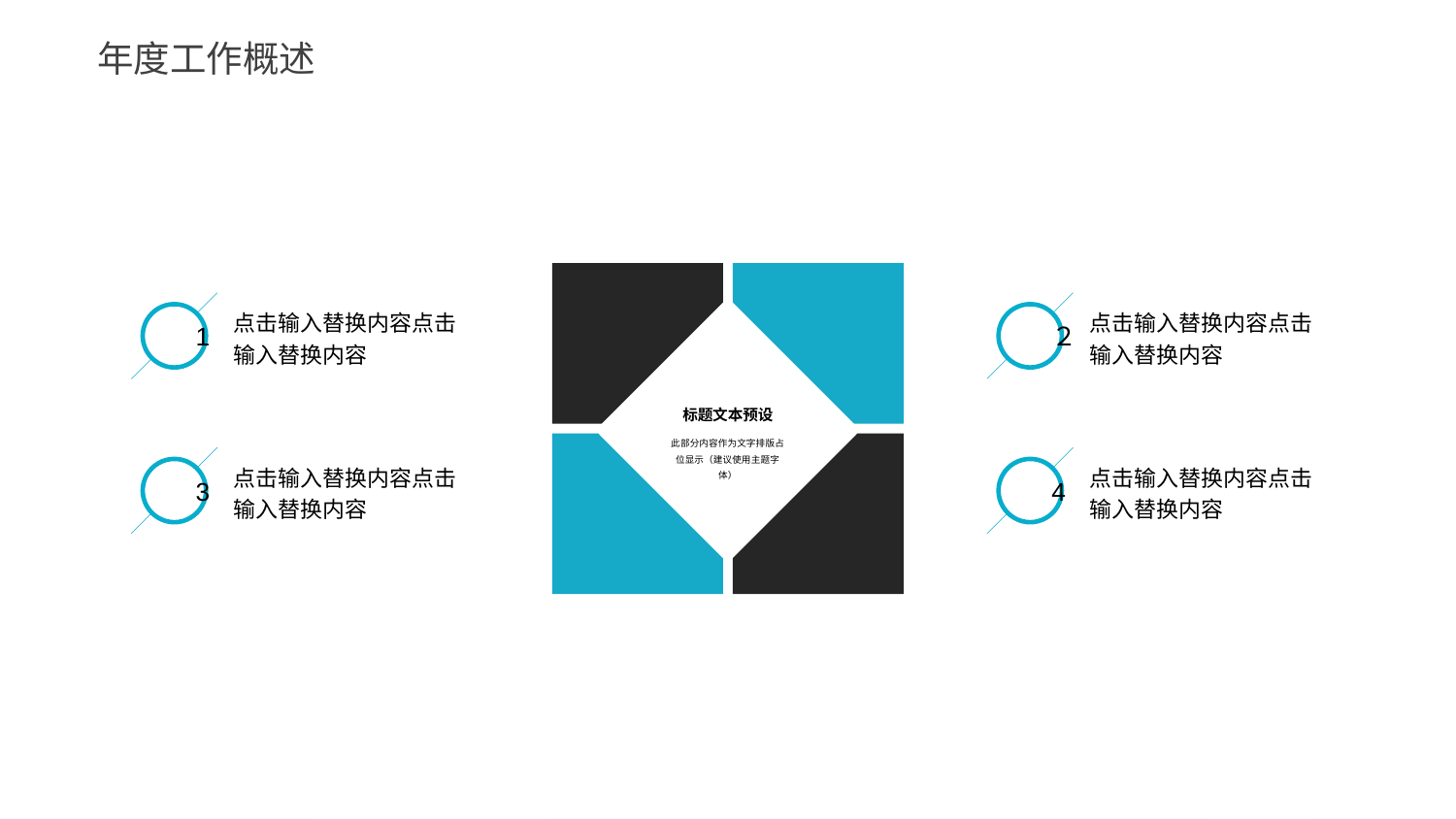

年度工作概述

1
点击输入替换内容点击输入替换内容
２
点击输入替换内容点击输入替换内容
3
点击输入替换内容点击输入替换内容
4
点击输入替换内容点击输入替换内容

标题文本预设
此部分内容作为文字排版占位显示（建议使用主题字体）